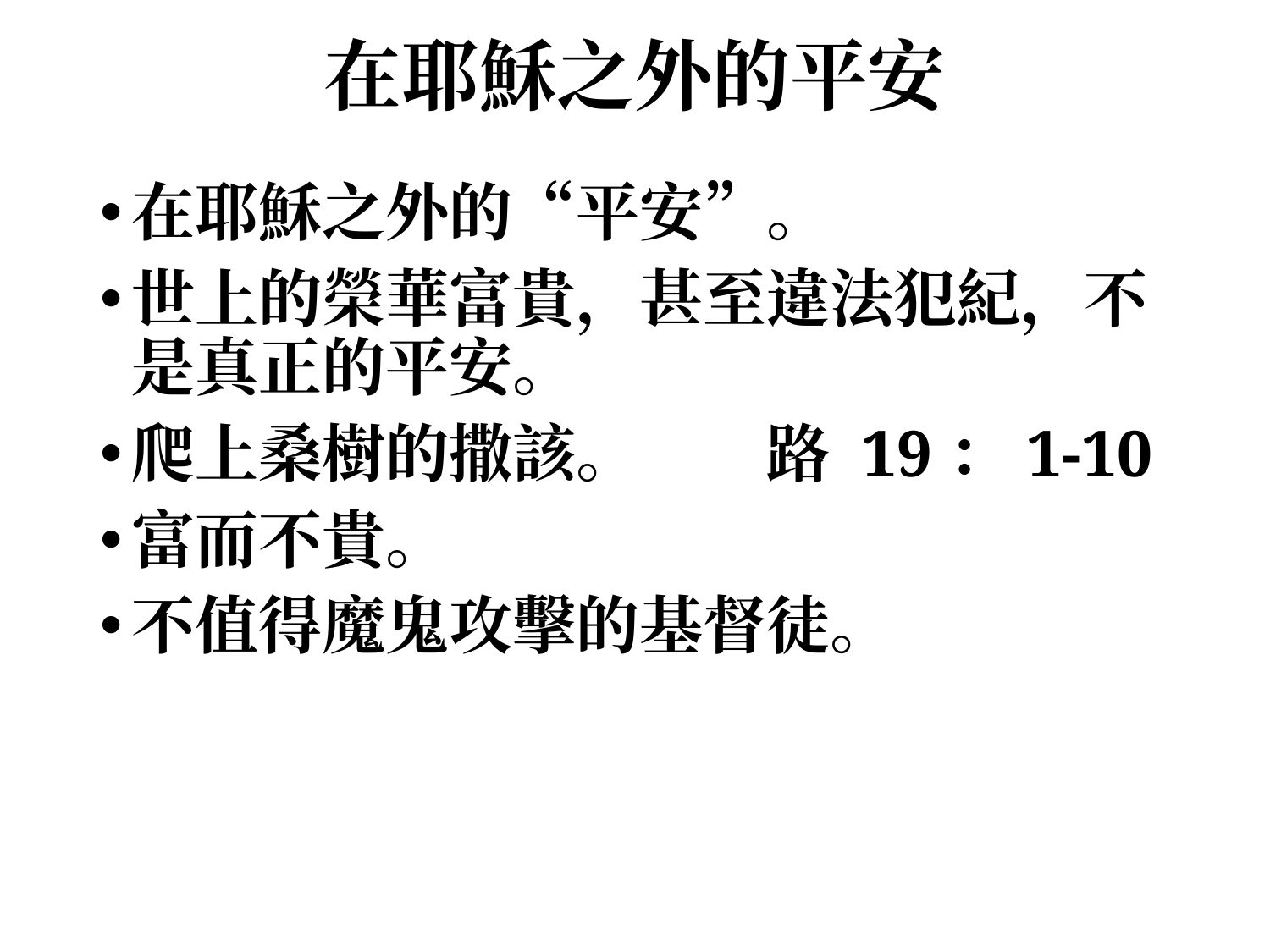

# 在耶穌之外的平安
在耶穌之外的“平安”。
世上的榮華富貴，甚至違法犯紀，不是真正的平安。
爬上桑樹的撒該。	路 19：1-10
富而不貴。
不值得魔鬼攻擊的基督徒。